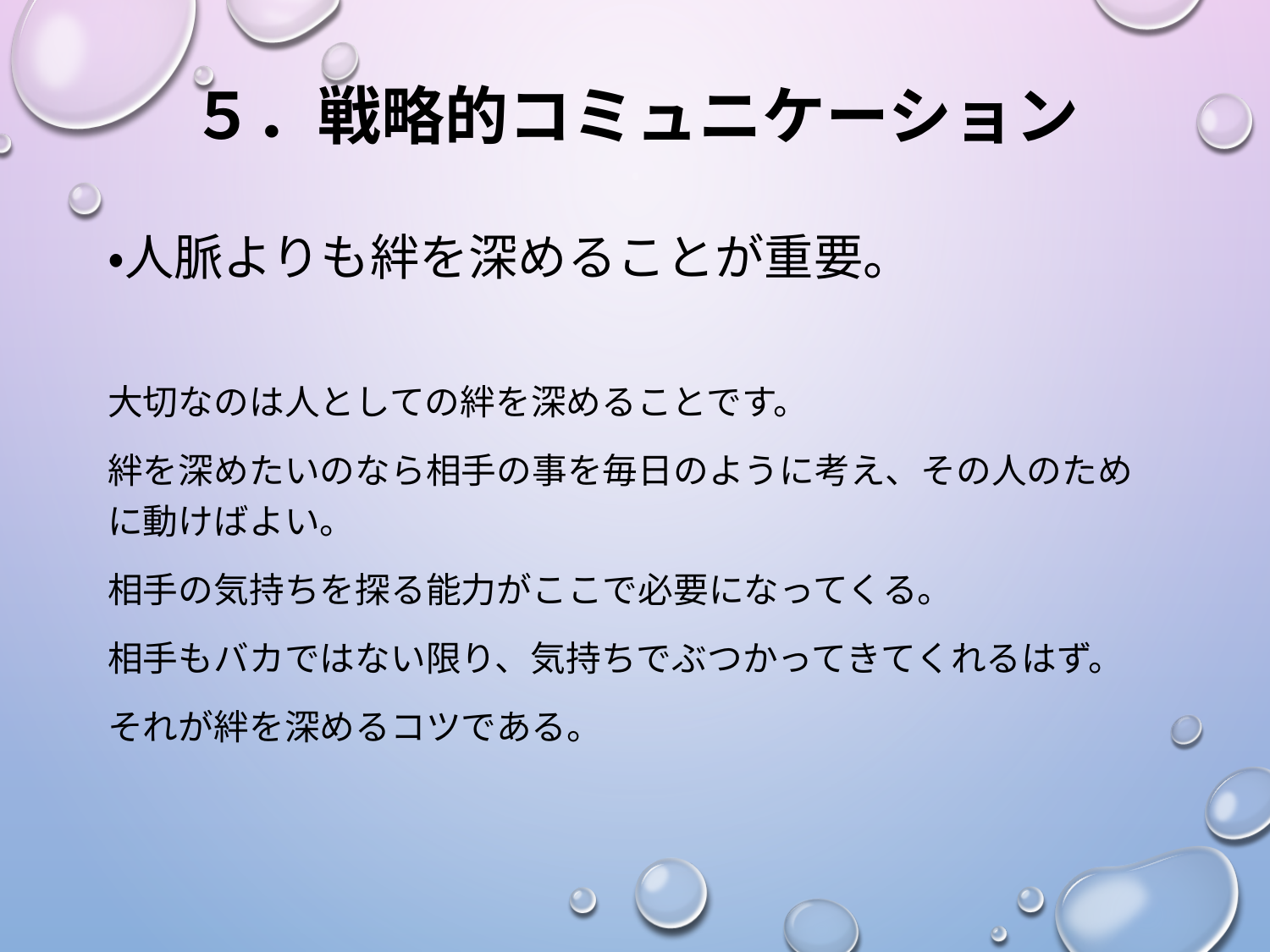

# ５．戦略的コミュニケーション
・人脈よりも絆を深めることが重要。

大切なのは人としての絆を深めることです。
絆を深めたいのなら相手の事を毎日のように考え、その人のために動けばよい。
相手の気持ちを探る能力がここで必要になってくる。
相手もバカではない限り、気持ちでぶつかってきてくれるはず。
それが絆を深めるコツである。